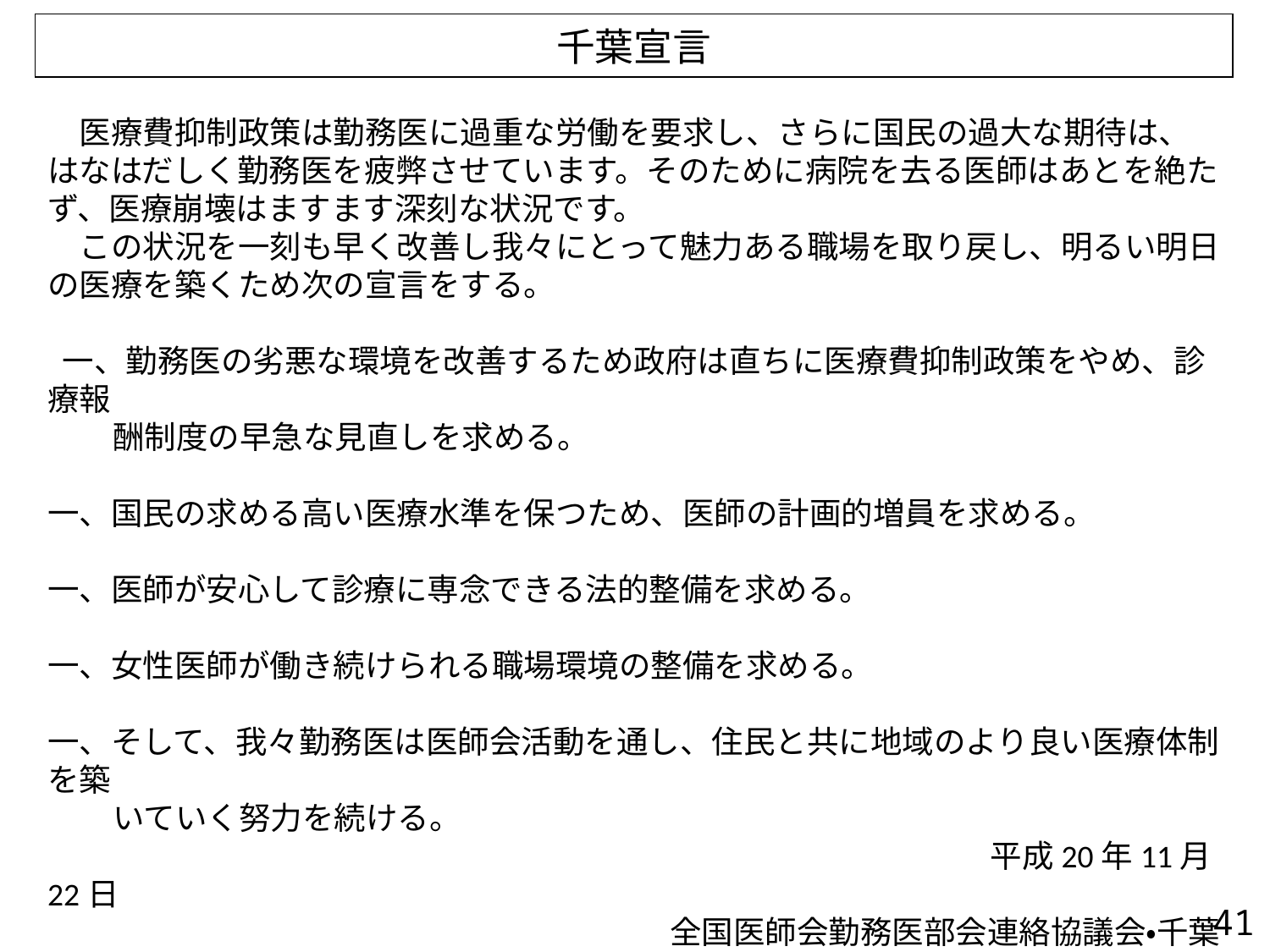

千葉宣言
　医療費抑制政策は勤務医に過重な労働を要求し、さらに国民の過大な期待は、はなはだしく勤務医を疲弊させています。そのために病院を去る医師はあとを絶たず、医療崩壊はますます深刻な状況です。
　この状況を一刻も早く改善し我々にとって魅力ある職場を取り戻し、明るい明日の医療を築くため次の宣言をする。

 一、勤務医の劣悪な環境を改善するため政府は直ちに医療費抑制政策をやめ、診療報
        酬制度の早急な見直しを求める。

一、国民の求める高い医療水準を保つため、医師の計画的増員を求める。

一、医師が安心して診療に専念できる法的整備を求める。

一、女性医師が働き続けられる職場環境の整備を求める。

一、そして、我々勤務医は医師会活動を通し、住民と共に地域のより良い医療体制を築
        いていく努力を続ける。
  　　　　　　　　　　　　　　　　　　　　　　　　　　　　　平成20年11月22日
全国医師会勤務医部会連絡協議会・千葉
41